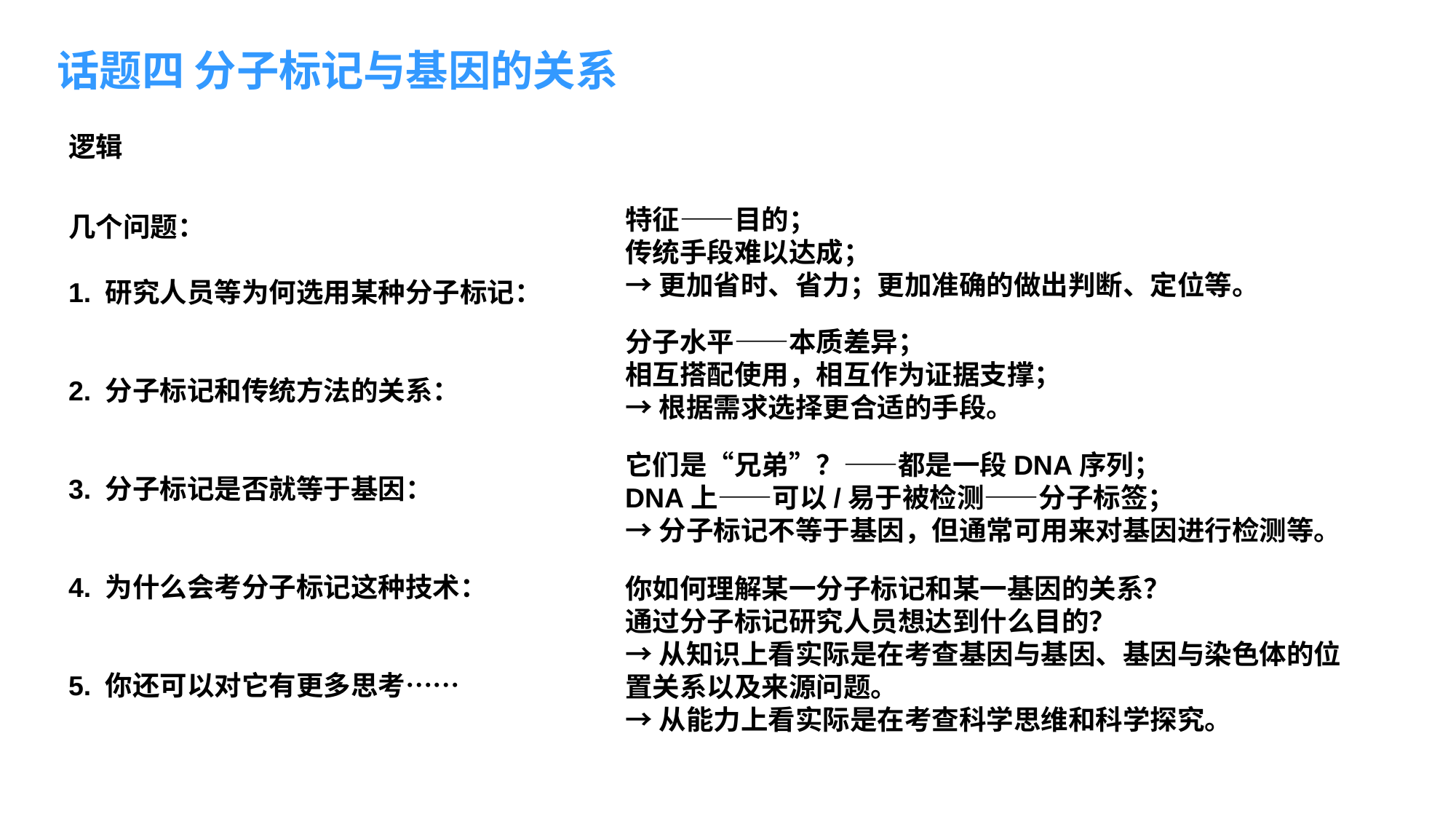

话题四 分子标记与基因的关系
逻辑
特征——目的；
传统手段难以达成；
→更加省时、省力；更加准确的做出判断、定位等。
几个问题：

1. 研究人员等为何选用某种分子标记：

2. 分子标记和传统方法的关系：

3. 分子标记是否就等于基因：

4. 为什么会考分子标记这种技术：

5. 你还可以对它有更多思考……
分子水平——本质差异；
相互搭配使用，相互作为证据支撑；
→根据需求选择更合适的手段。
它们是“兄弟”？——都是一段DNA序列；
DNA上——可以/易于被检测——分子标签；
→分子标记不等于基因，但通常可用来对基因进行检测等。
你如何理解某一分子标记和某一基因的关系？
通过分子标记研究人员想达到什么目的？
→从知识上看实际是在考查基因与基因、基因与染色体的位置关系以及来源问题。
→从能力上看实际是在考查科学思维和科学探究。